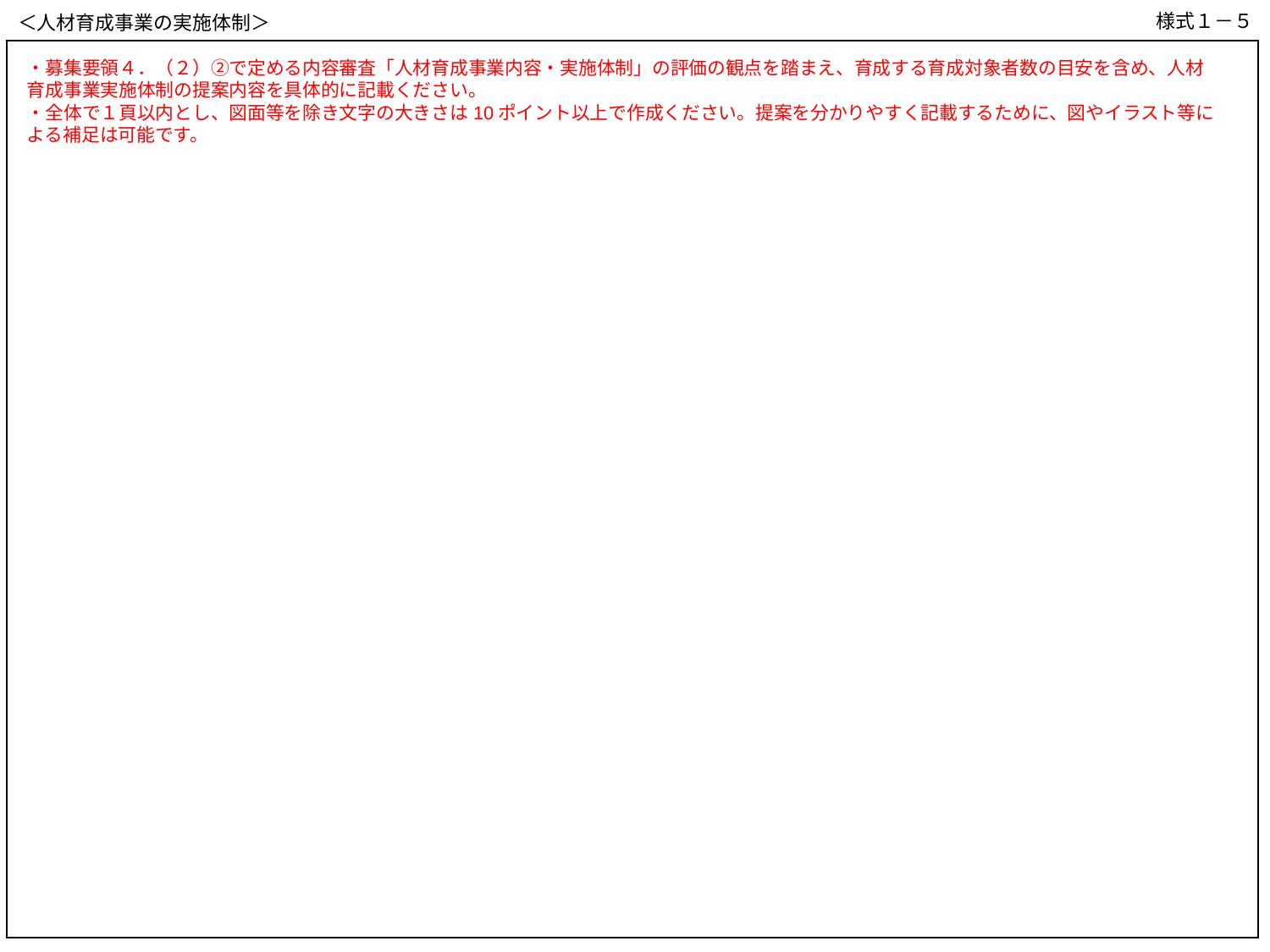

様式１－５
＜人材育成事業の実施体制＞

・募集要領４．（２）②で定める内容審査「人材育成事業内容・実施体制」の評価の観点を踏まえ、育成する育成対象者数の目安を含め、人材育成事業実施体制の提案内容を具体的に記載ください。
・全体で１頁以内とし、図面等を除き文字の大きさは10ポイント以上で作成ください。提案を分かりやすく記載するために、図やイラスト等による補足は可能です。